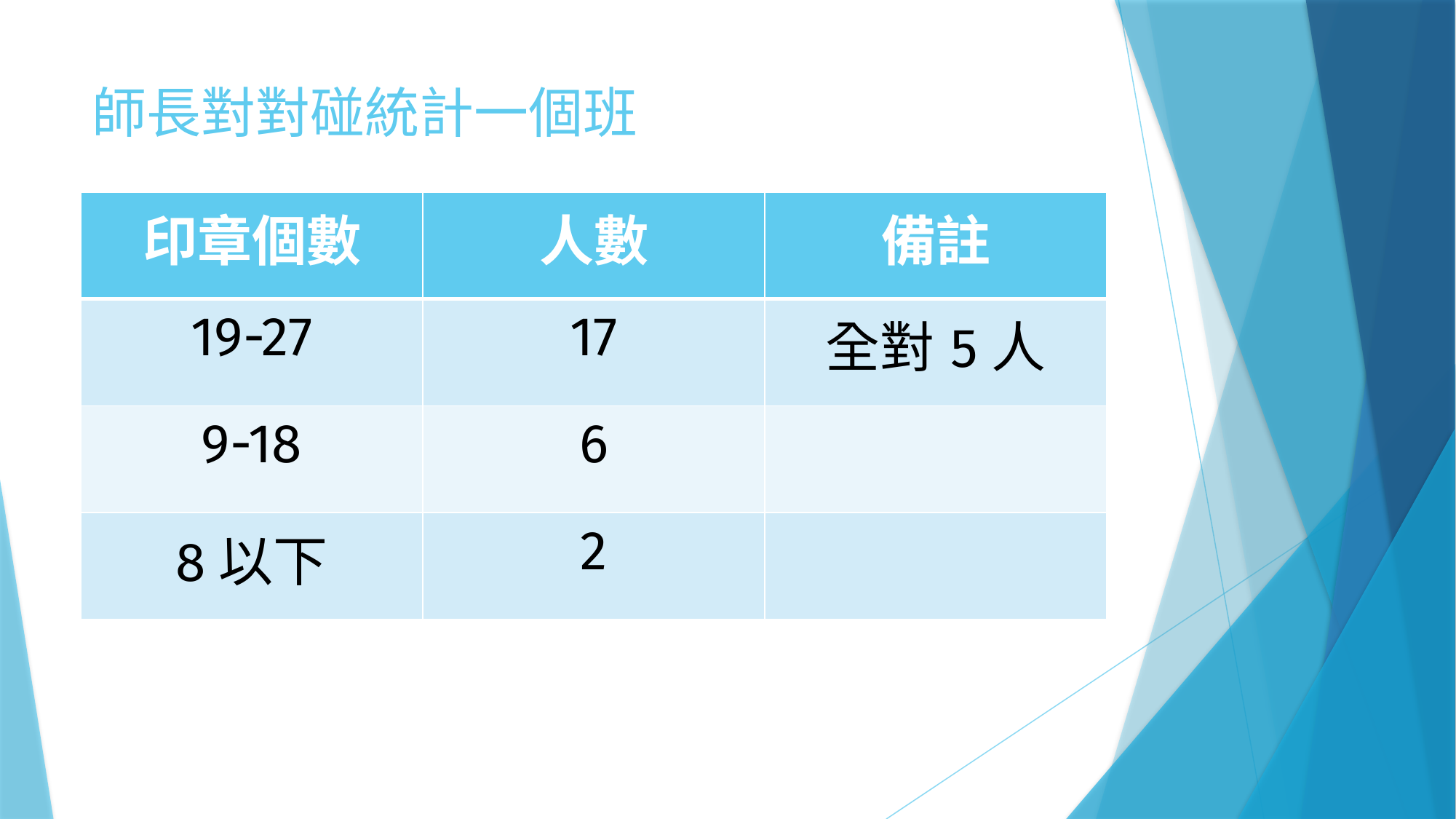

# 師長對對碰統計一個班
| 印章個數 | 人數 | 備註 |
| --- | --- | --- |
| 19-27 | 17 | 全對5人 |
| 9-18 | 6 |  |
| 8以下 | 2 |  |